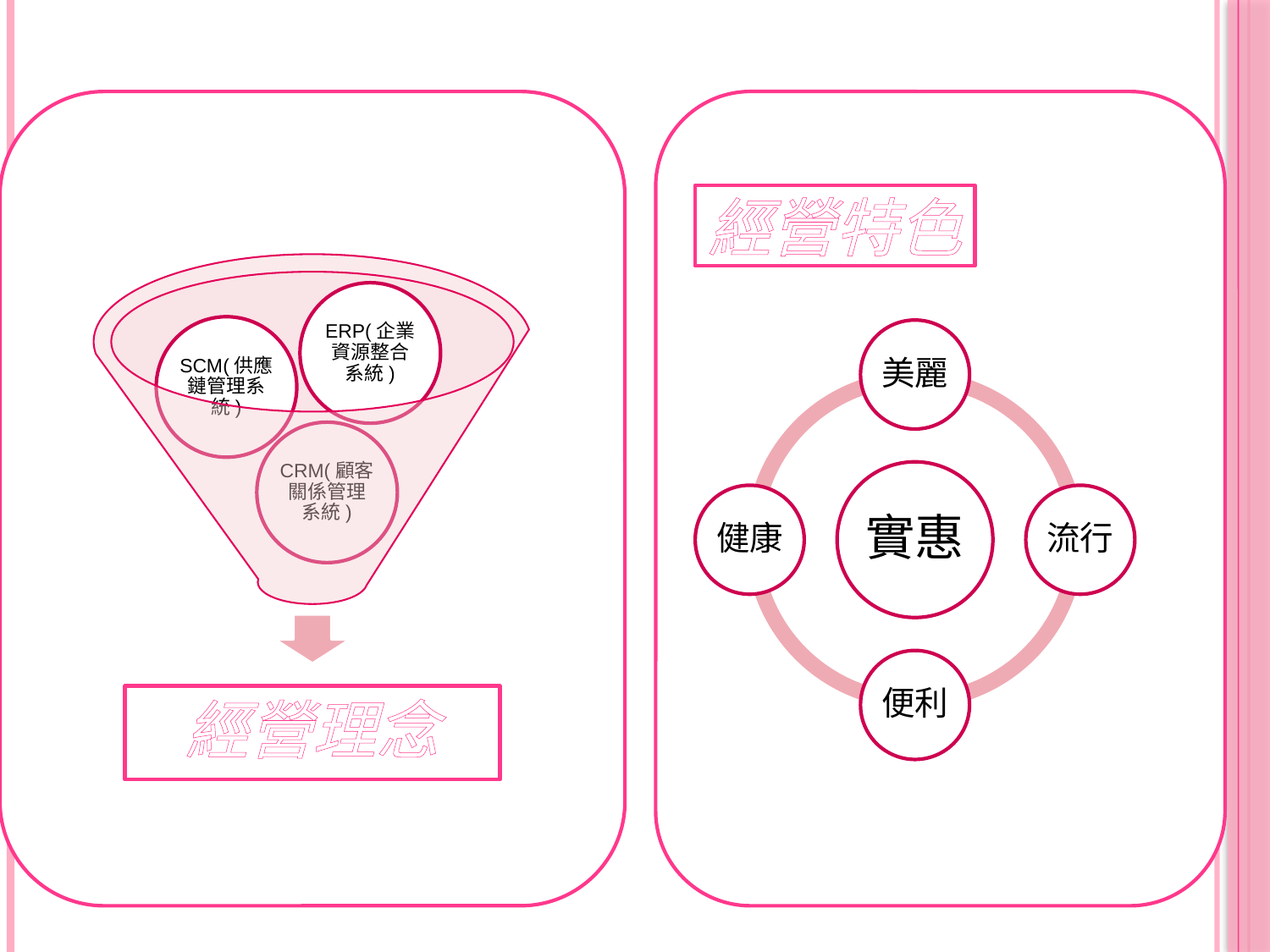

經營理念
CRM(顧客關係管理系統)
SCM(供應鏈管理系統)
ERP(企業資源整合系統)
經營特色
實惠
美麗
流行
便利
健康